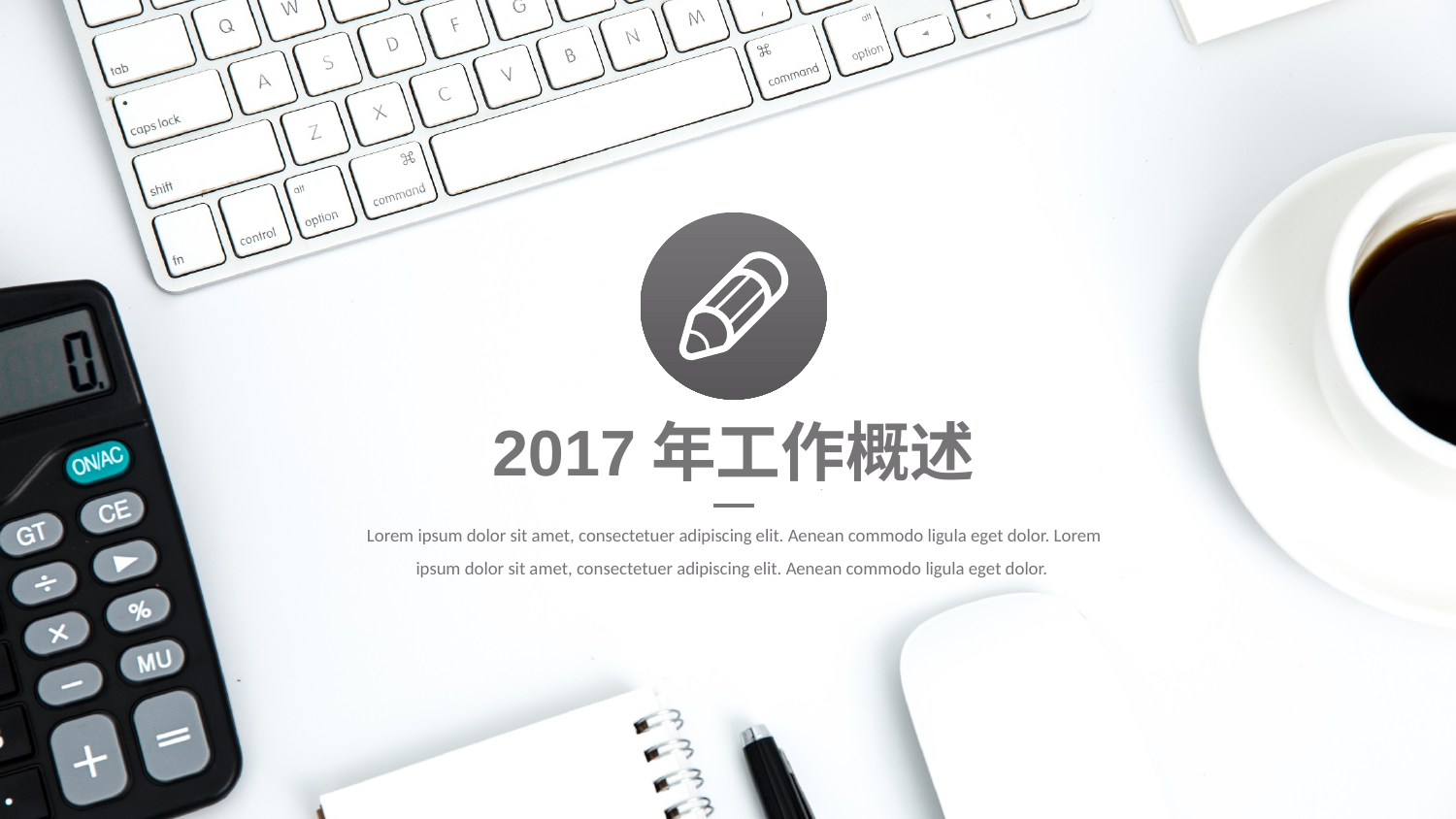

2017年工作概述
Lorem ipsum dolor sit amet, consectetuer adipiscing elit. Aenean commodo ligula eget dolor. Lorem ipsum dolor sit amet, consectetuer adipiscing elit. Aenean commodo ligula eget dolor.